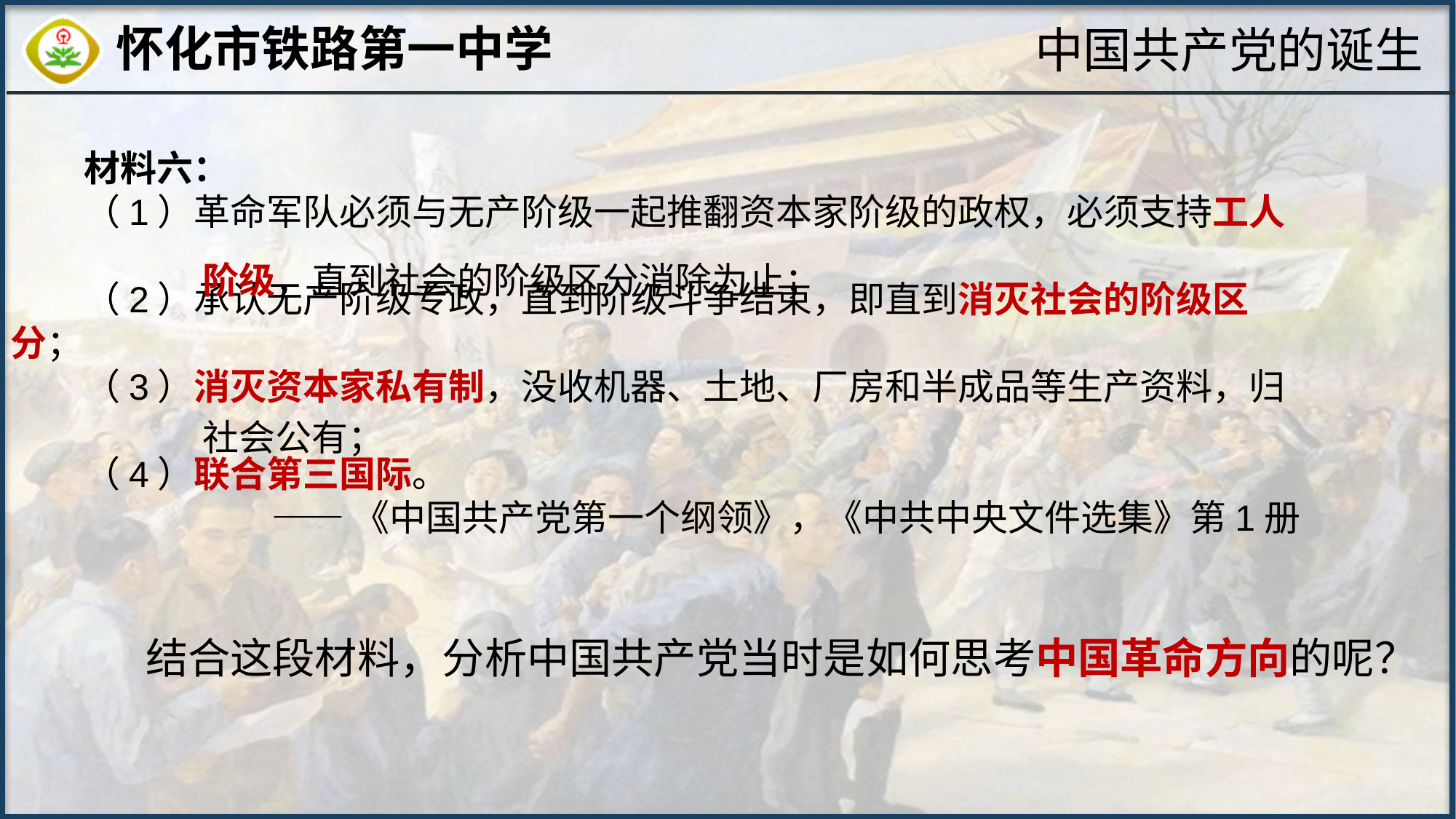

中国共产党的诞生
材料六：
（1）革命军队必须与无产阶级一起推翻资本家阶级的政权，必须支持工人

（2）承认无产阶级专政，直到阶级斗争结束，即直到消灭社会的阶级区分；
（3）消灭资本家私有制，没收机器、土地、厂房和半成品等生产资料，归

（4）联合第三国际。
——《中国共产党第一个纲领》，《中共中央文件选集》第1册
阶级，直到社会的阶级区分消除为止；
社会公有；
结合这段材料，分析中国共产党当时是如何思考中国革命方向的呢？